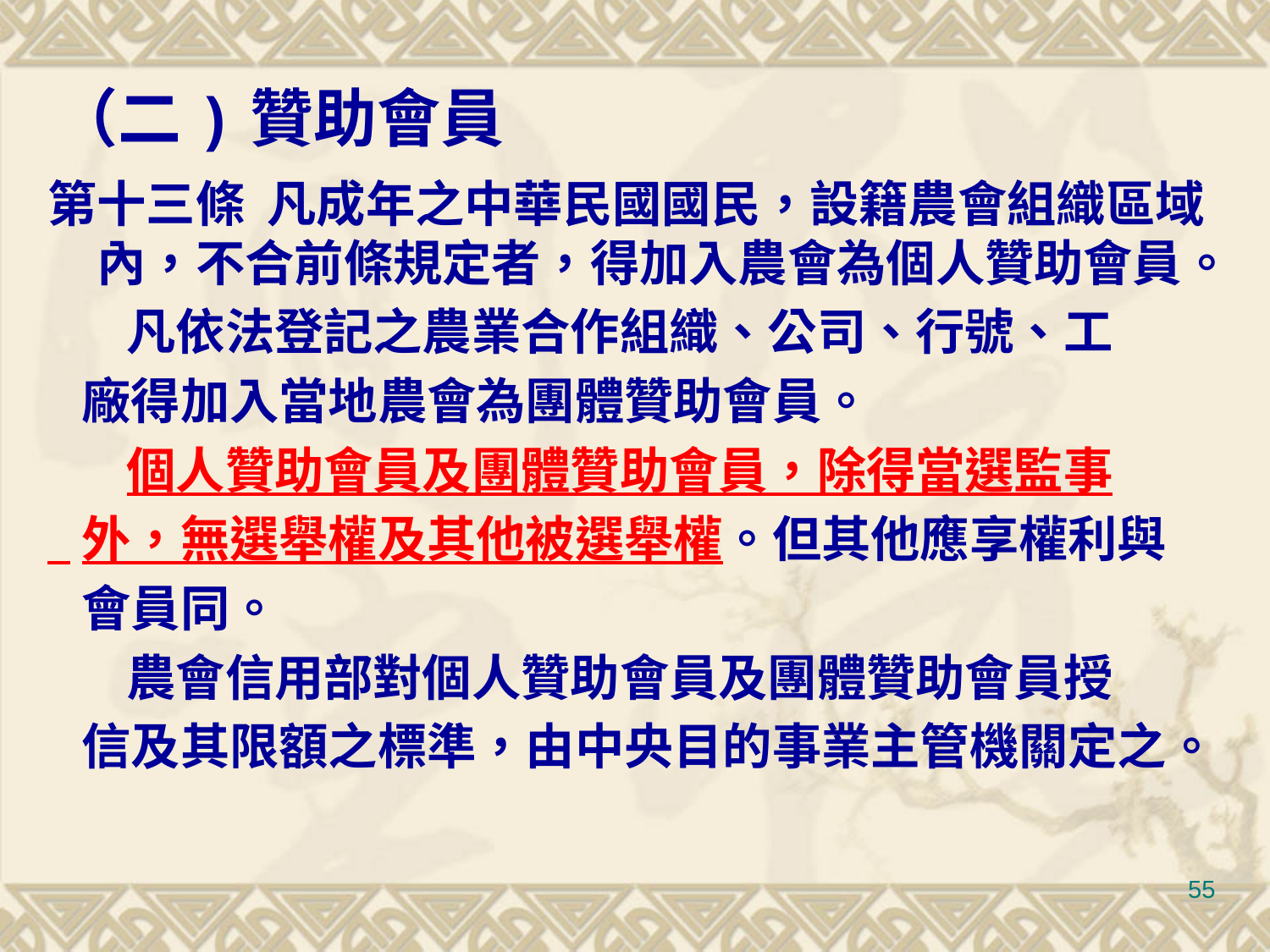

# （二)贊助會員
第十三條  凡成年之中華民國國民，設籍農會組織區域內，不合前條規定者，得加入農會為個人贊助會員。
      凡依法登記之農業合作組織、公司、行號、工
  廠得加入當地農會為團體贊助會員。
      個人贊助會員及團體贊助會員，除得當選監事
  外，無選舉權及其他被選舉權。但其他應享權利與
  會員同。
      農會信用部對個人贊助會員及團體贊助會員授
  信及其限額之標準，由中央目的事業主管機關定之。

55